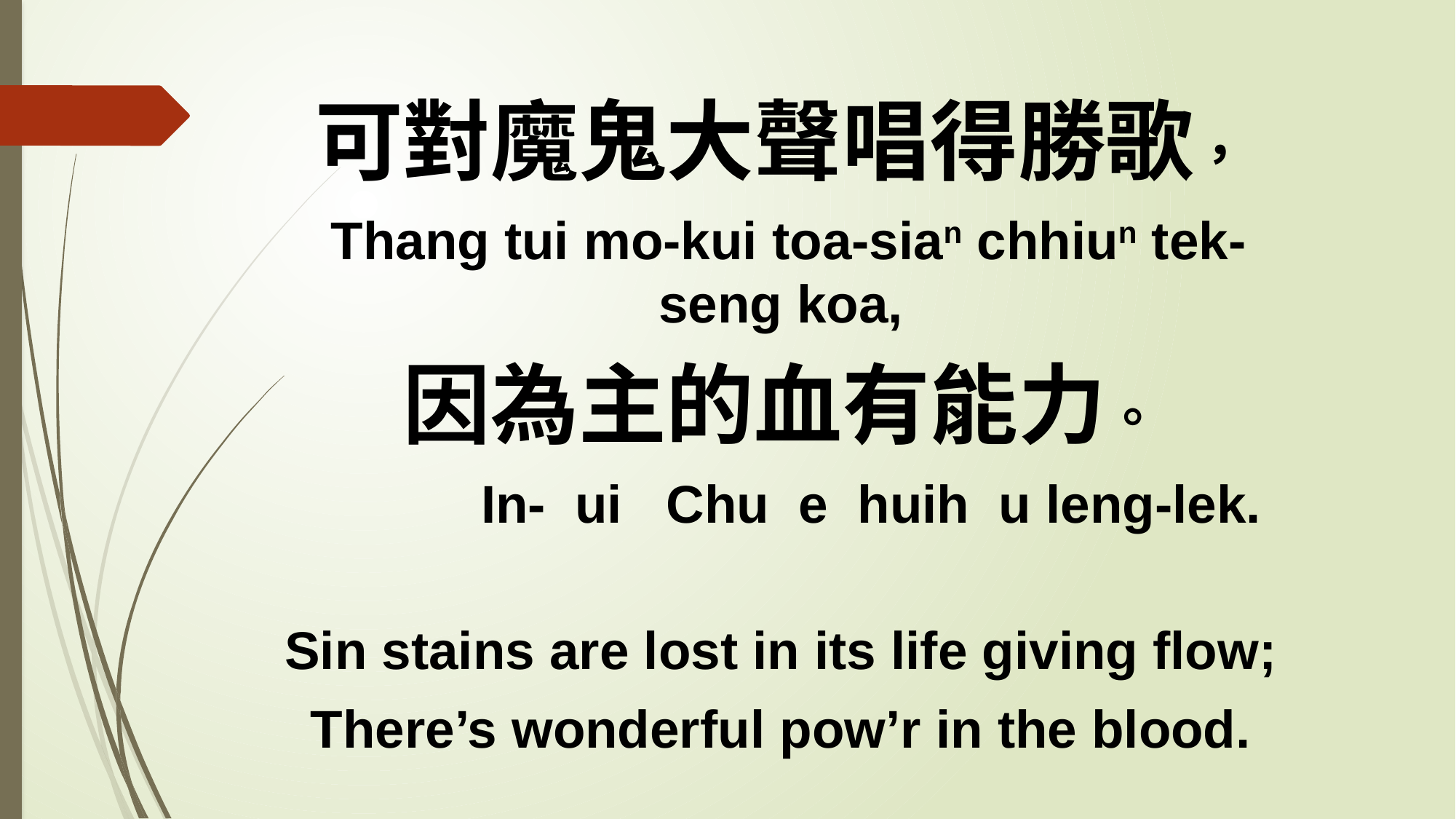

可對魔鬼大聲唱得勝歌，
 Thang tui mo-kui toa-sian chhiun tek-seng koa,
因為主的血有能力。
               In-  ui   Chu  e  huih  u leng-lek.

Sin stains are lost in its life giving flow;
There’s wonderful pow’r in the blood.